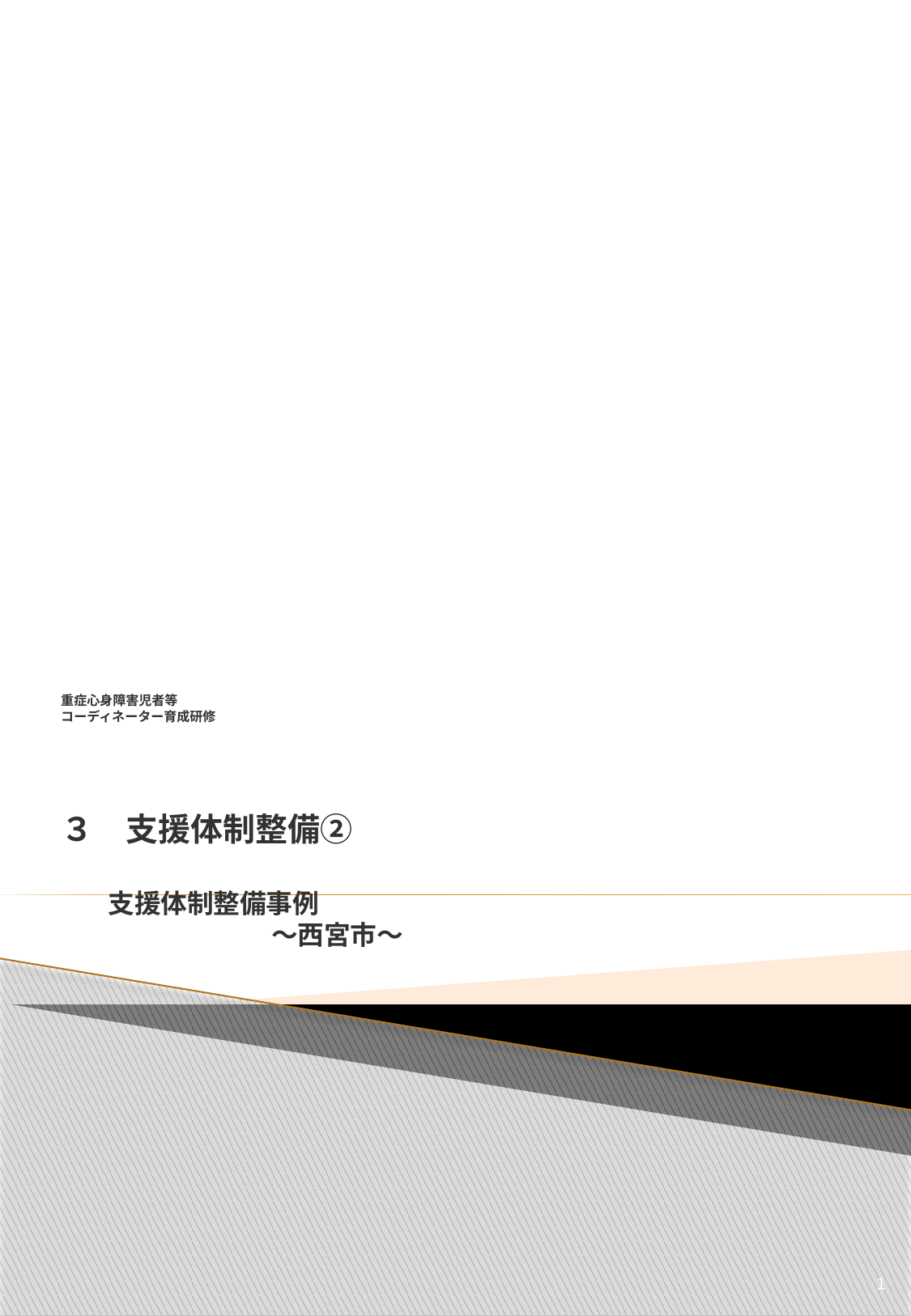

# 重症心身障害児者等 コーディネーター育成研修 ３　支援体制整備② 　　支援体制整備事例 　　　　　　　　～西宮市～
1